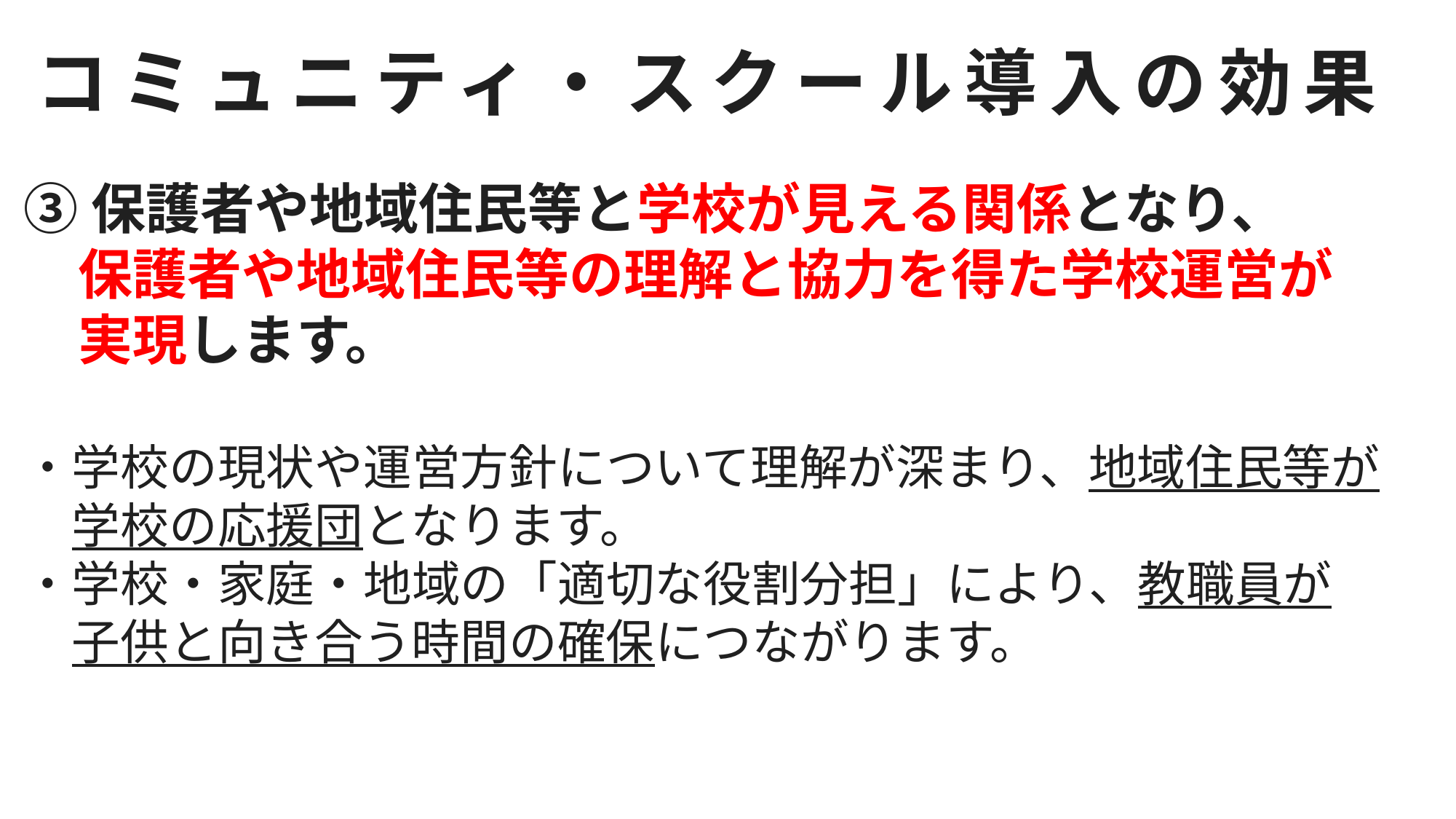

コミュニティ・スクール導入の効果
③保護者や地域住民等と学校が見える関係となり、
　保護者や地域住民等の理解と協力を得た学校運営が
　実現します。

・学校の現状や運営方針について理解が深まり、地域住民等が
　学校の応援団となります。
・学校・家庭・地域の「適切な役割分担」により、教職員が
　子供と向き合う時間の確保につながります。